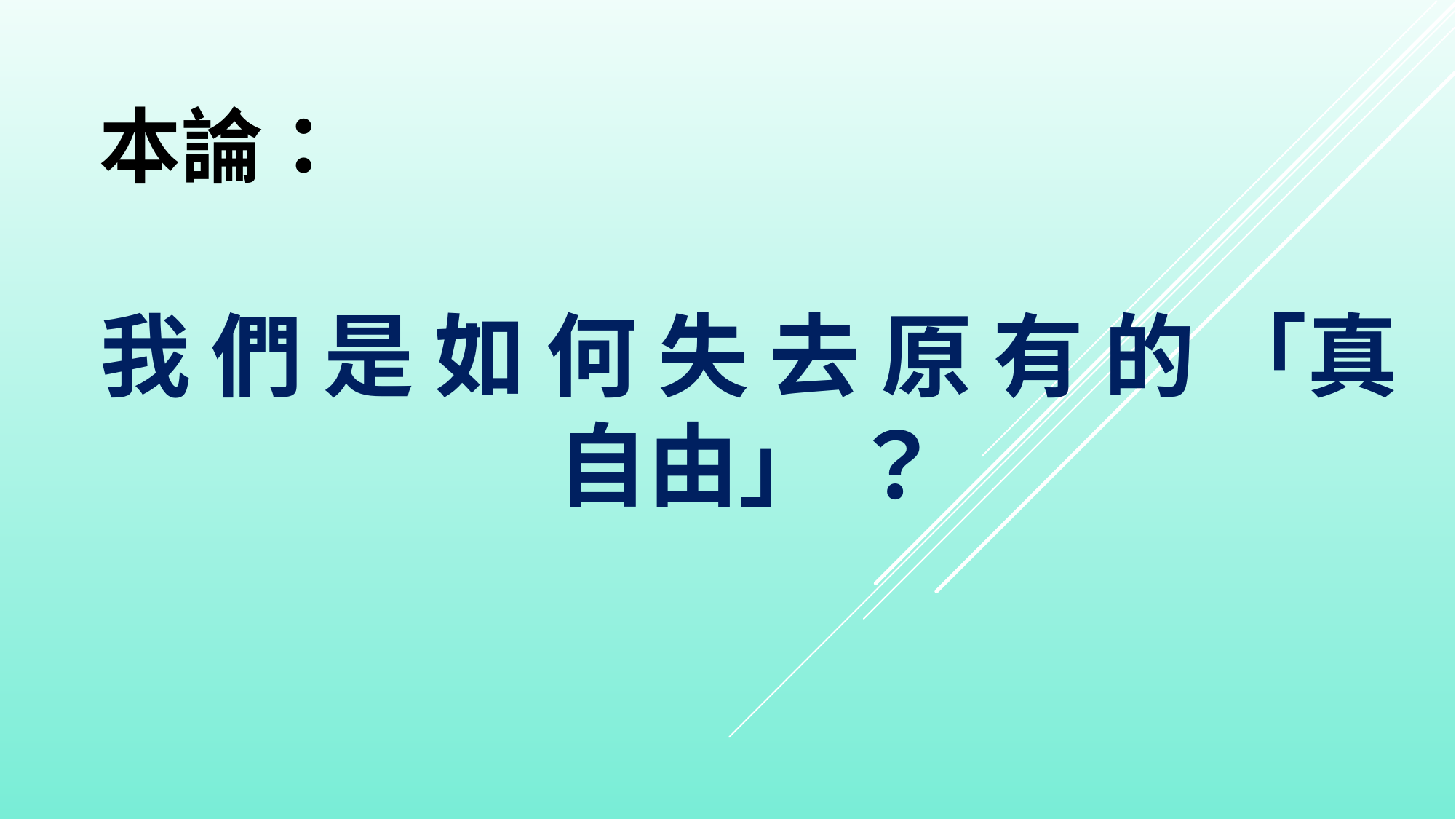

本論：
我 們 是 如 何 失 去 原 有 的 「真自由」 ？